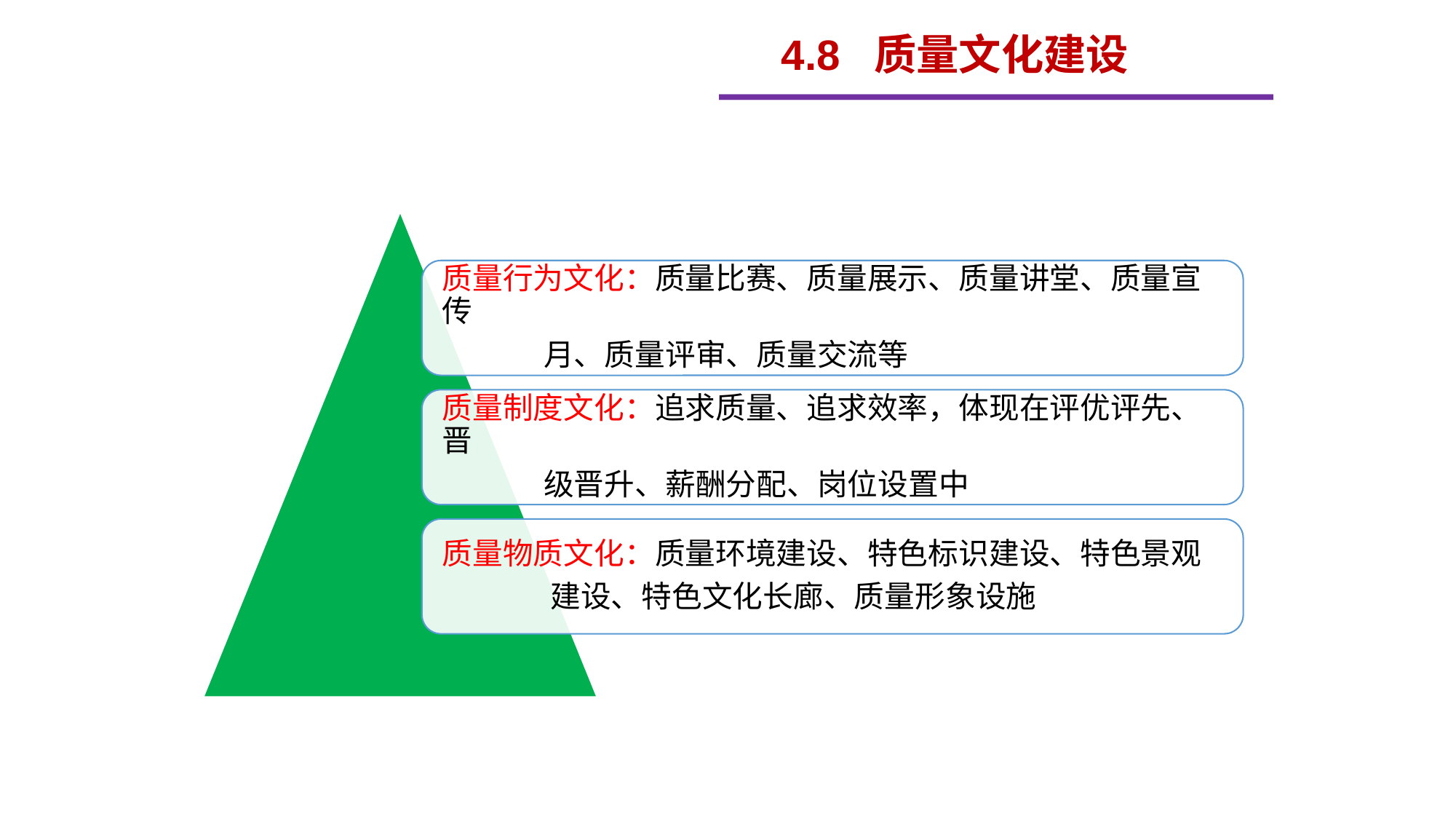

4.8  质量文化建设

质量行为文化：质量比赛、质量展示、质量讲堂、质量宣传
              月、质量评审、质量交流等
质量制度文化：追求质量、追求效率，体现在评优评先、晋
              级晋升、薪酬分配、岗位设置中
质量物质文化：质量环境建设、特色标识建设、特色景观
               建设、特色文化长廊、质量形象设施